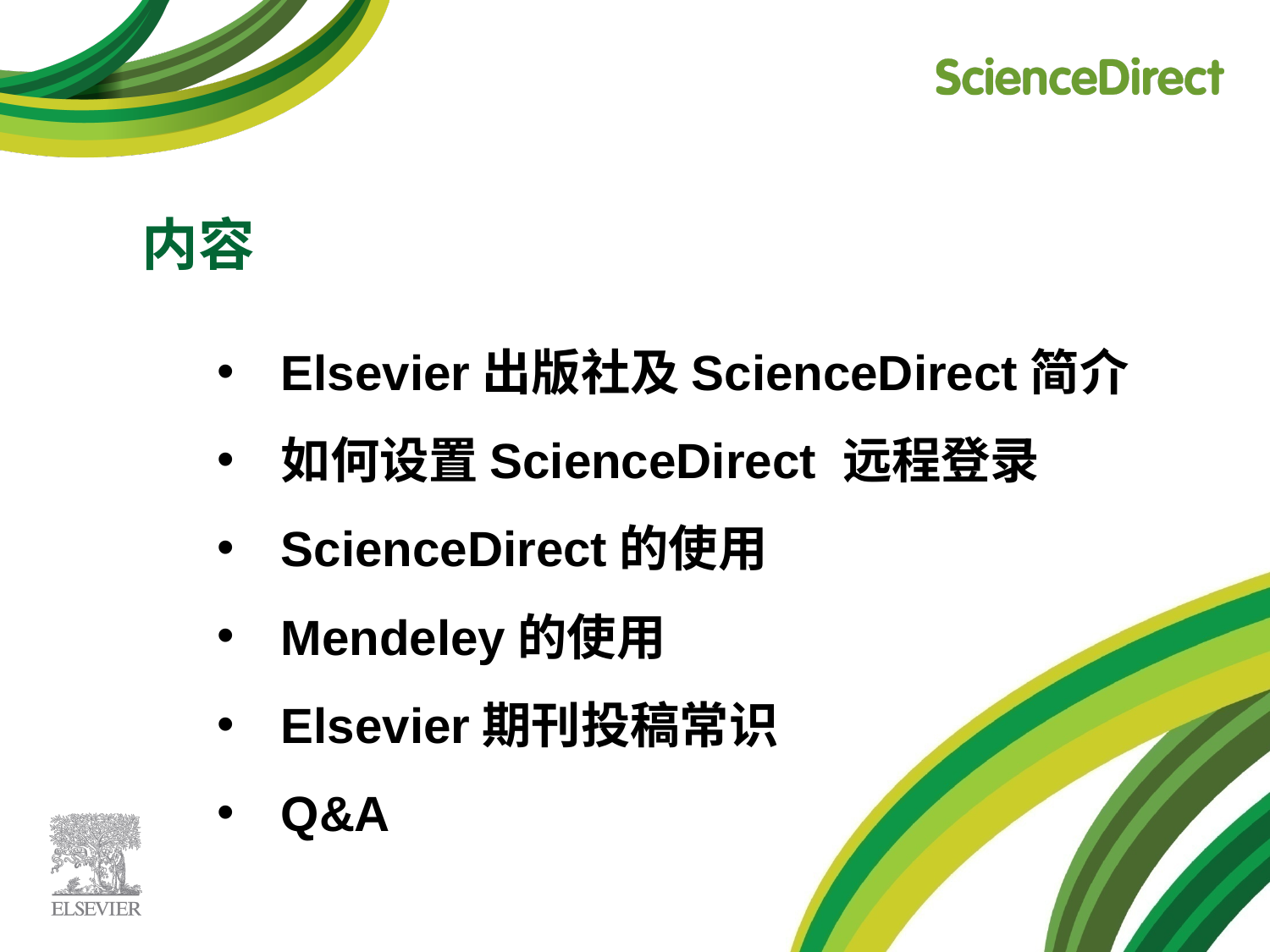

# 内容
Elsevier出版社及ScienceDirect简介
如何设置ScienceDirect 远程登录
ScienceDirect的使用
Mendeley的使用
Elsevier期刊投稿常识
Q&A